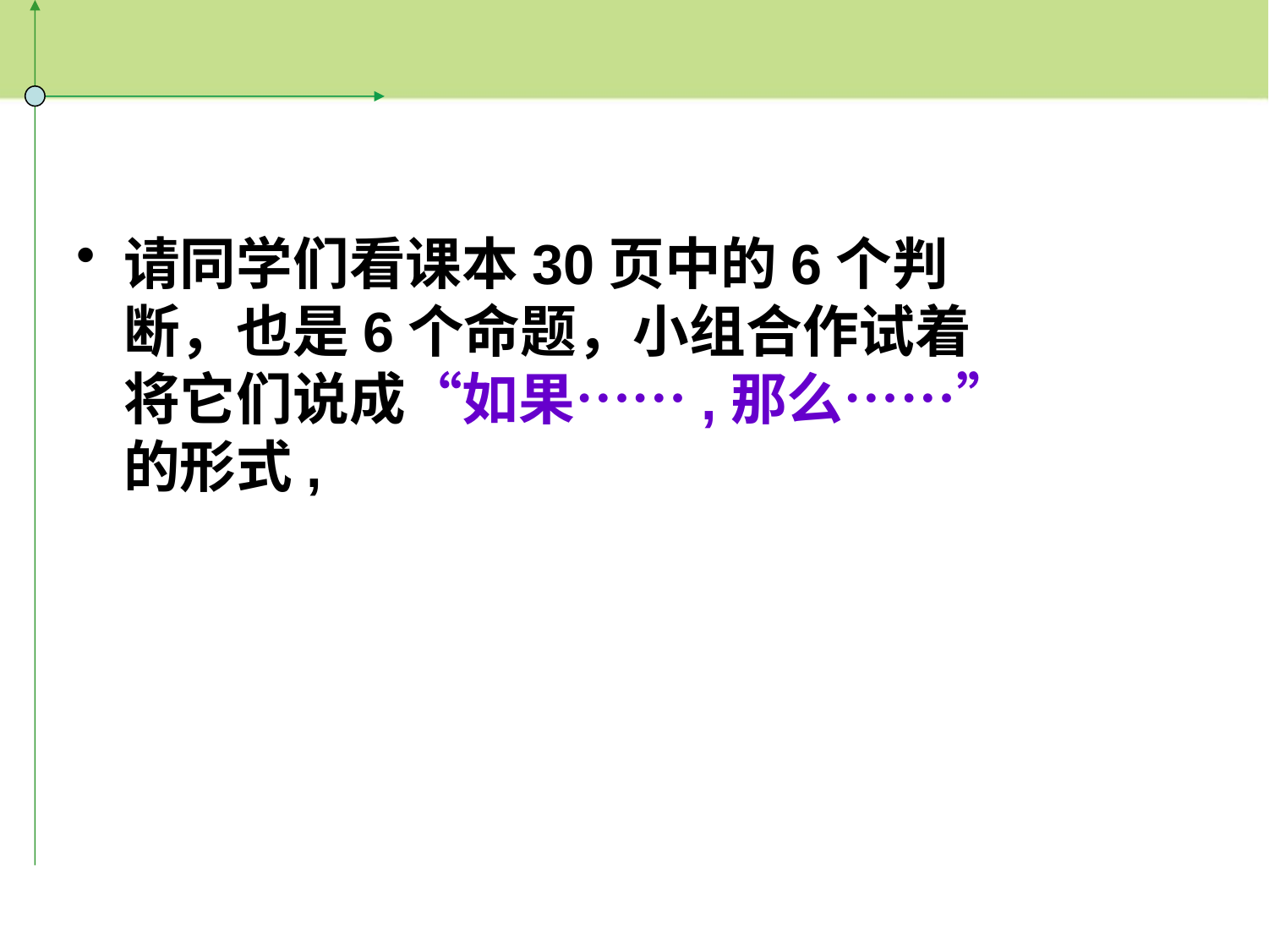

请同学们看课本30页中的6个判断，也是6个命题，小组合作试着将它们说成“如果……,那么……”的形式,